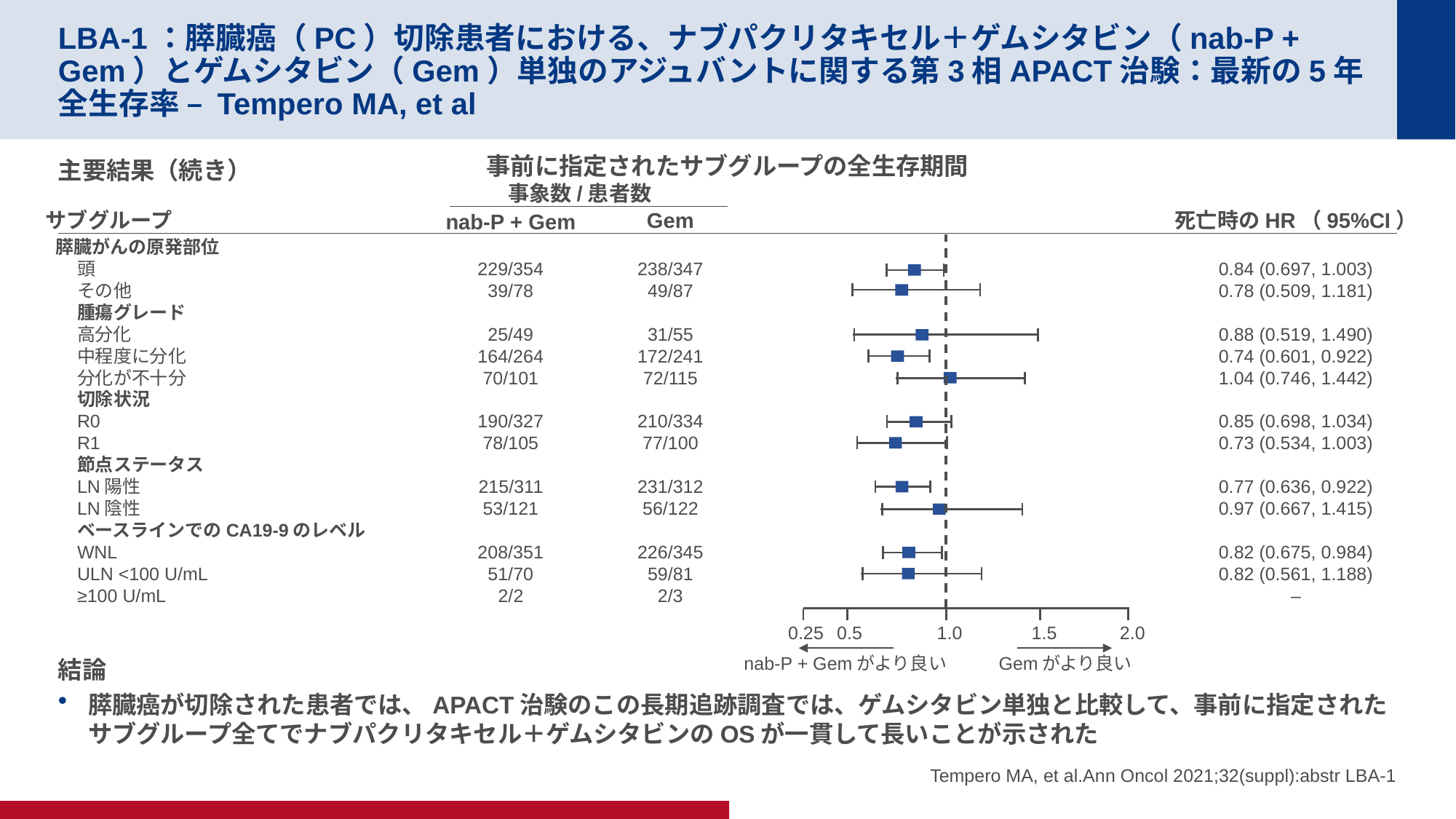

# LBA-1：膵臓癌（PC）切除患者における、ナブパクリタキセル＋ゲムシタビン（nab-P + Gem）とゲムシタビン（Gem）単独のアジュバントに関する第3相APACT治験：最新の5年全生存率 – Tempero MA, et al
事前に指定されたサブグループの全生存期間
主要結果（続き）
結論
膵臓癌が切除された患者では、APACT治験のこの長期追跡調査では、ゲムシタビン単独と比較して、事前に指定されたサブグループ全てでナブパクリタキセル＋ゲムシタビンのOSが一貫して長いことが示された

事象数/患者数
サブグループ
Gem
死亡時のHR（95%CI）
nab-P + Gem
膵臓がんの原発部位
頭
その他
腫瘍グレード
高分化
中程度に分化
分化が不十分
切除状況
R0
R1
節点ステータス
LN陽性
LN陰性
ベースラインでのCA19-9のレベル
WNL
ULN <100 U/mL
≥100 U/mL

229/354
39/78

25/49
164/264
70/101

190/327
78/105

215/311
53/121

208/351
51/70
2/2

238/347
49/87

31/55
172/241
72/115

210/334
77/100

231/312
56/122

226/345
59/81
2/3

0.84 (0.697, 1.003)
0.78 (0.509, 1.181)

0.88 (0.519, 1.490)
0.74 (0.601, 0.922)
1.04 (0.746, 1.442)

0.85 (0.698, 1.034)
0.73 (0.534, 1.003)

0.77 (0.636, 0.922)
0.97 (0.667, 1.415)

0.82 (0.675, 0.984)
0.82 (0.561, 1.188)
–

0.25
0.5
1.0
1.5
2.0
nab-P + Gemがより良い
Gemがより良い
Tempero MA, et al.Ann Oncol 2021;32(suppl):abstr LBA-1